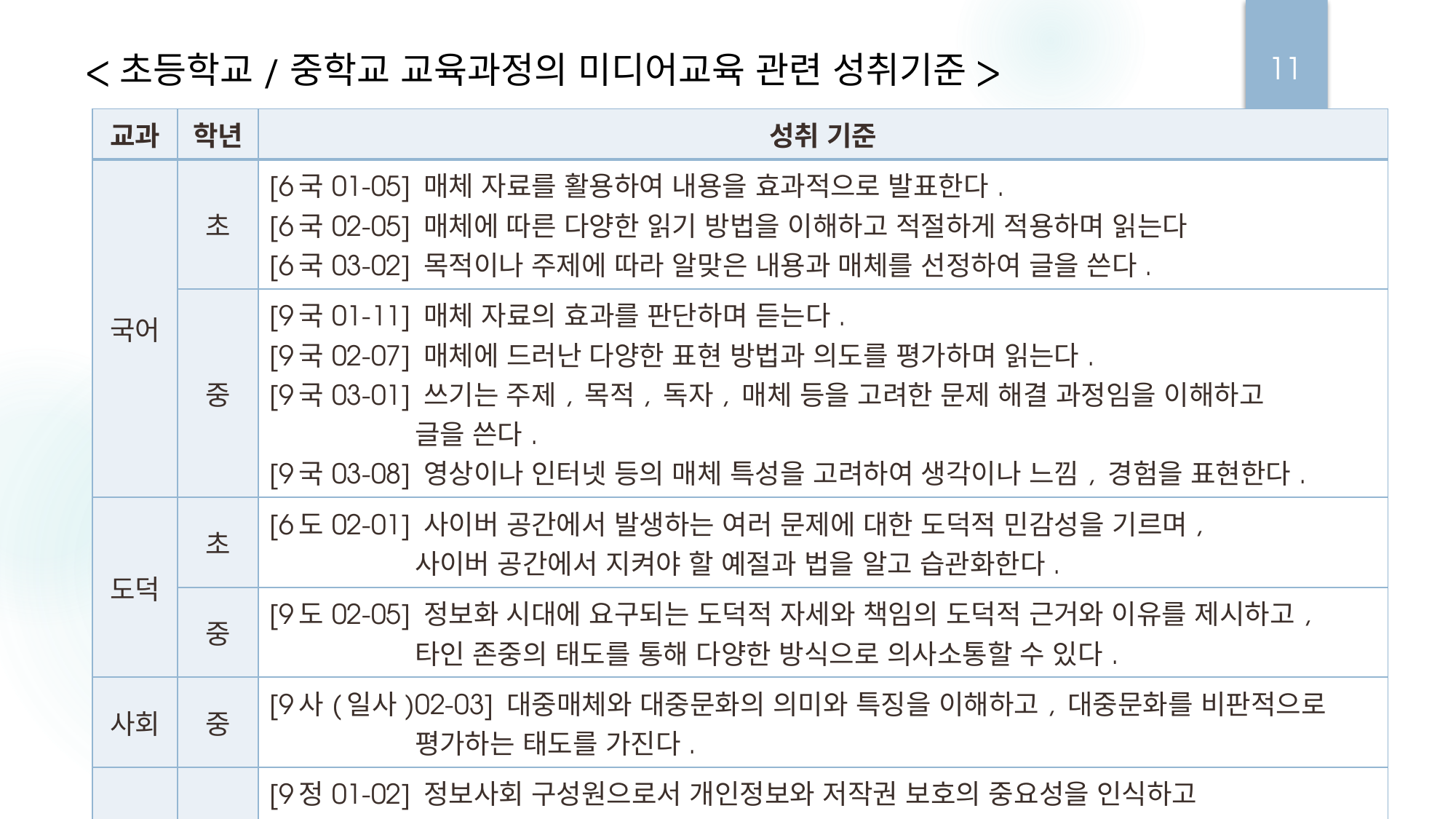

11
<초등학교/중학교 교육과정의 미디어교육 관련 성취기준>
| 교과 | 학년 | 성취 기준 |
| --- | --- | --- |
| 국어 | 초 | [6국01-05] 매체 자료를 활용하여 내용을 효과적으로 발표한다. [6국02-05] 매체에 따른 다양한 읽기 방법을 이해하고 적절하게 적용하며 읽는다 [6국03-02] 목적이나 주제에 따라 알맞은 내용과 매체를 선정하여 글을 쓴다. |
|  | 중 | [9국01-11] 매체 자료의 효과를 판단하며 듣는다. [9국02-07] 매체에 드러난 다양한 표현 방법과 의도를 평가하며 읽는다. [9국03-01] 쓰기는 주제, 목적, 독자, 매체 등을 고려한 문제 해결 과정임을 이해하고 글을 쓴다. [9국03-08] 영상이나 인터넷 등의 매체 특성을 고려하여 생각이나 느낌, 경험을 표현한다. |
| 도덕 | 초 | [6도02-01] 사이버 공간에서 발생하는 여러 문제에 대한 도덕적 민감성을 기르며, 사이버 공간에서 지켜야 할 예절과 법을 알고 습관화한다. |
|  | 중 | [9도02-05] 정보화 시대에 요구되는 도덕적 자세와 책임의 도덕적 근거와 이유를 제시하고, 타인 존중의 태도를 통해 다양한 방식으로 의사소통할 수 있다. |
| 사회 | 중 | [9사(일사)02-03] 대중매체와 대중문화의 의미와 특징을 이해하고, 대중문화를 비판적으로 평가하는 태도를 가진다. |
| 정보 | 중 | [9정01-02] 정보사회 구성원으로서 개인정보와 저작권 보호의 중요성을 인식하고 개인정보 보호, 저작권 보호 방법을 실천한다. [9정01-03] 정보사회에서 개인이 지켜야 하는 사이버 윤리의 필요성을 이해하고 사이버 폭력 방지와 게임∙인터넷∙스마트폰 중독의 예방법을 실천한다. |